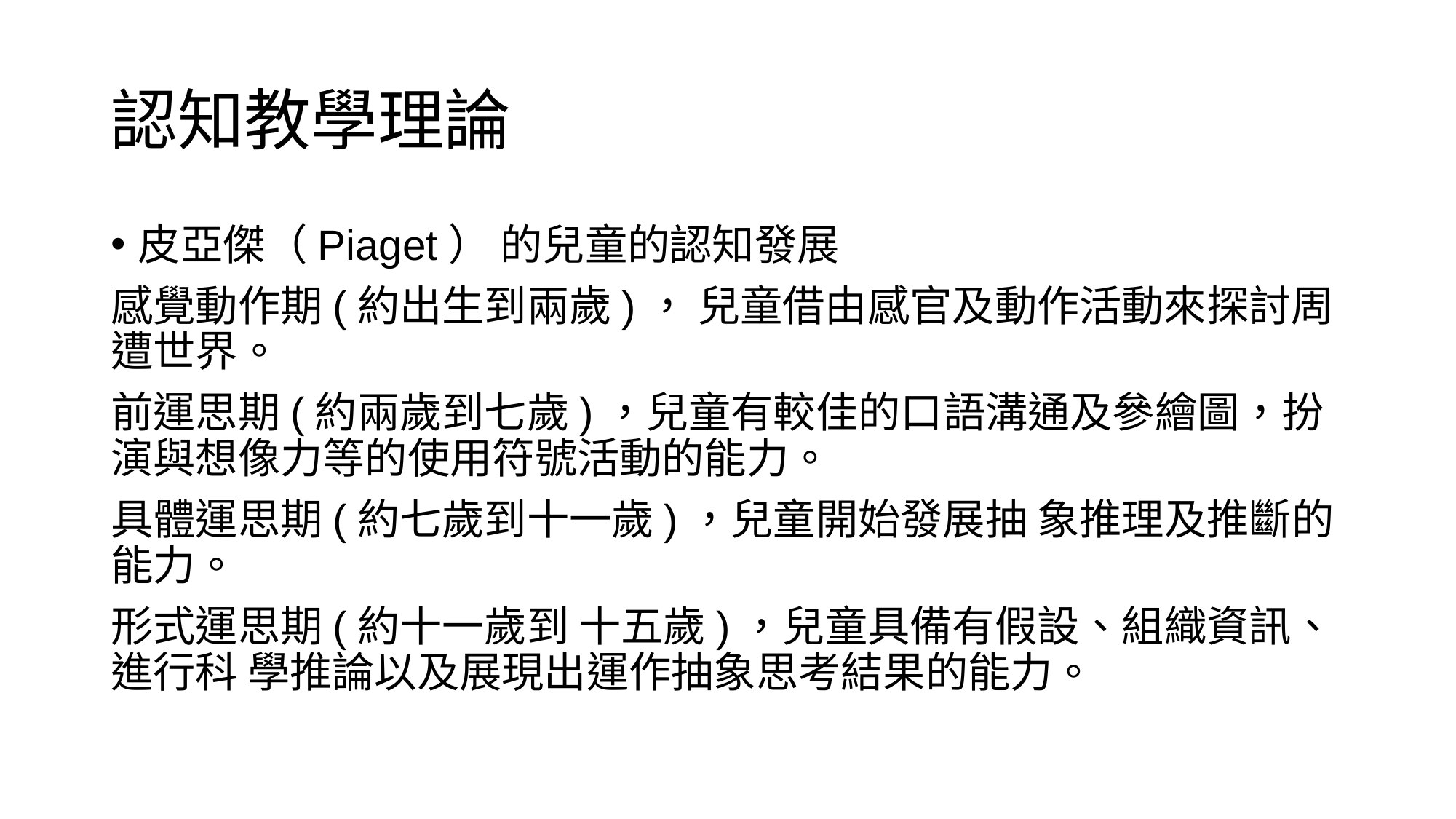

# 認知教學理論
皮亞傑（Piaget） 的兒童的認知發展
感覺動作期(約出生到兩歲)， 兒童借由感官及動作活動來探討周遭世界。
前運思期(約兩歲到七歲)，兒童有較佳的口語溝通及參繪圖，扮演與想像力等的使用符號活動的能力。
具體運思期(約七歲到十一歲)，兒童開始發展抽 象推理及推斷的能力。
形式運思期(約十一歲到 十五歲)，兒童具備有假設、組織資訊、進行科 學推論以及展現出運作抽象思考結果的能力。